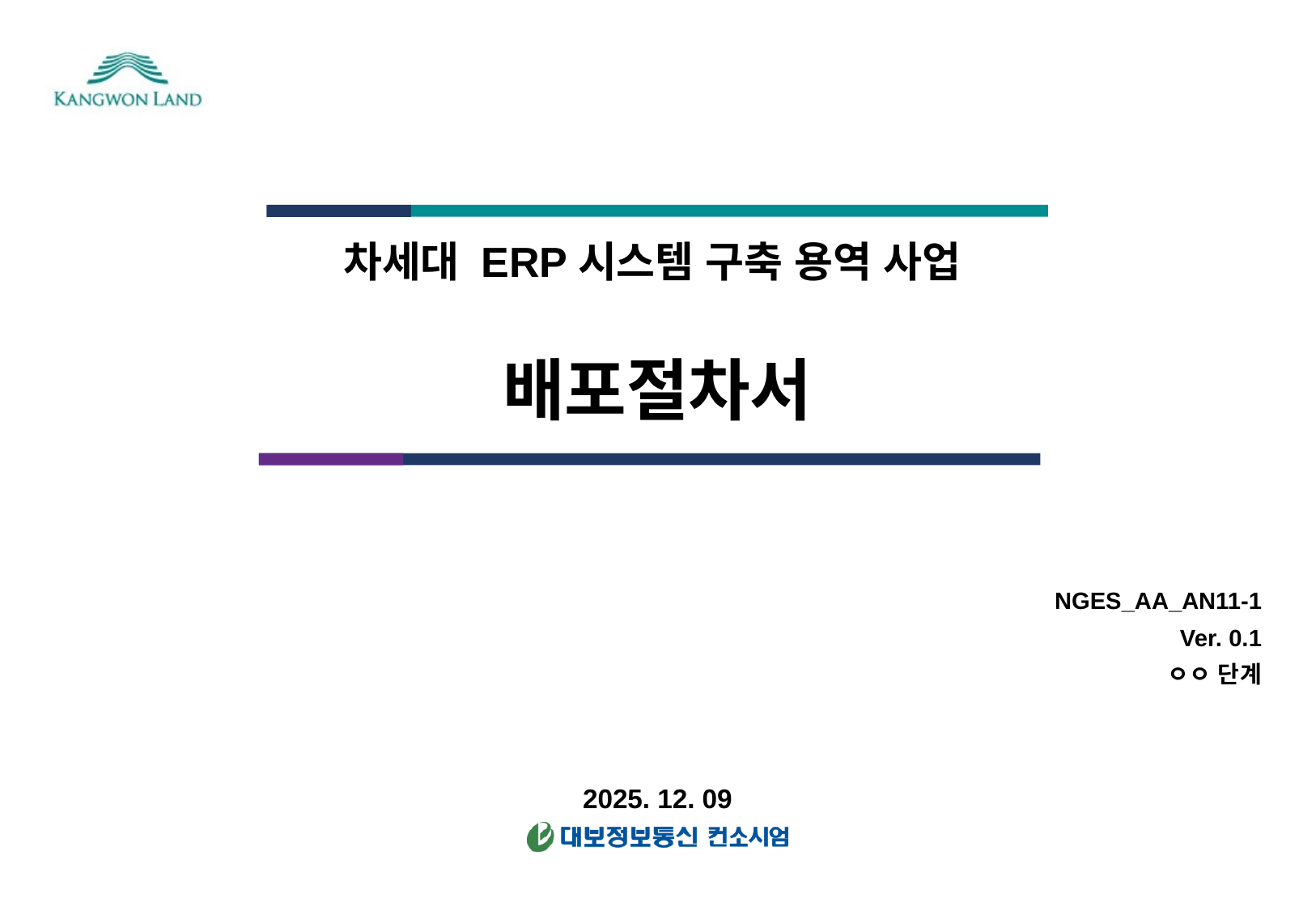

# 배포절차서
NGES_AA_AN11-1
Ver. 0.1
ㅇㅇ 단계
2025. 12. 09